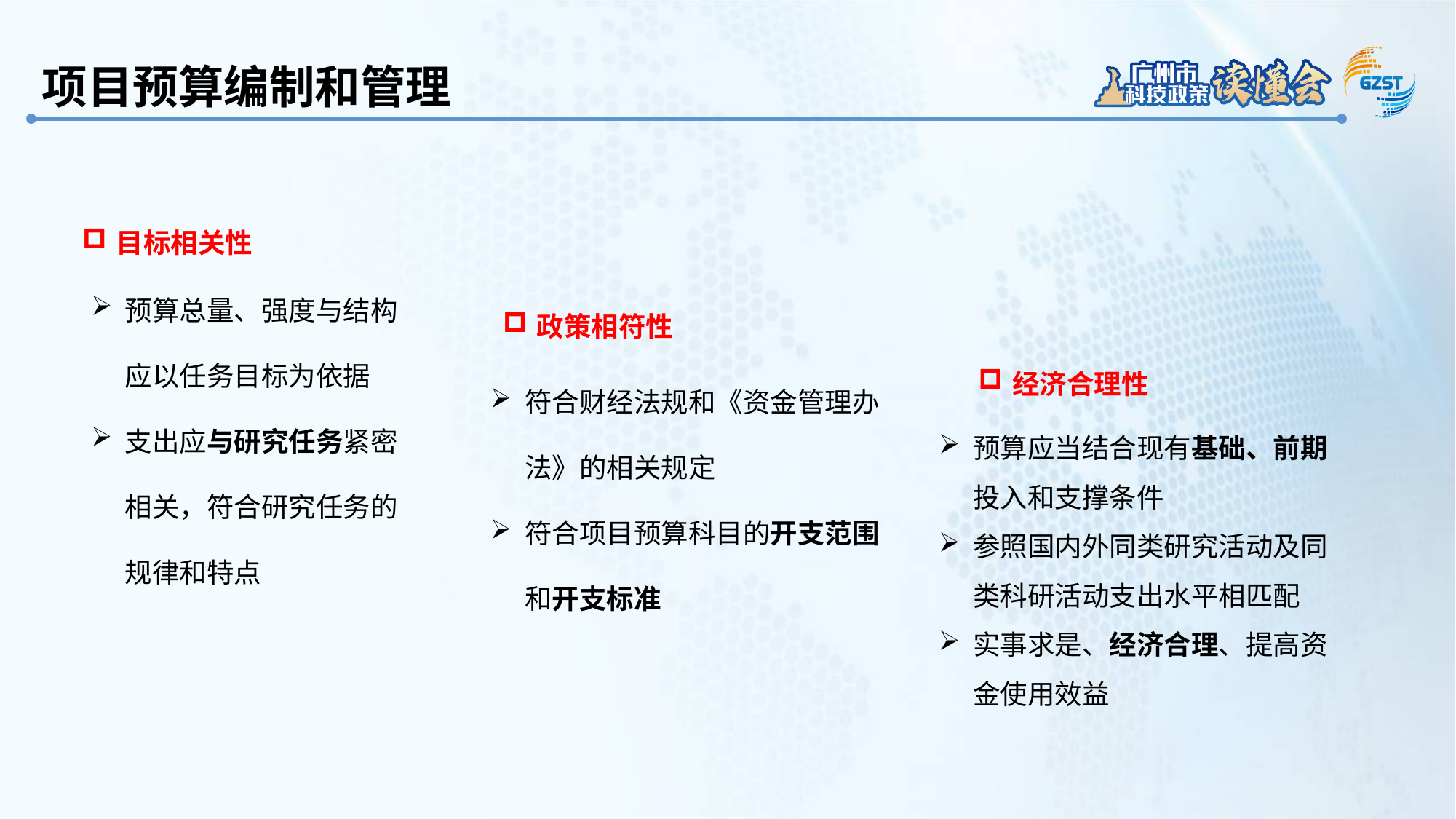

项目预算编制和管理
目标相关性
预算总量、强度与结构应以任务目标为依据
支出应与研究任务紧密相关，符合研究任务的规律和特点
政策相符性
经济合理性
符合财经法规和《资金管理办法》的相关规定
符合项目预算科目的开支范围和开支标准
预算应当结合现有基础、前期投入和支撑条件
参照国内外同类研究活动及同类科研活动支出水平相匹配
实事求是、经济合理、提高资金使用效益